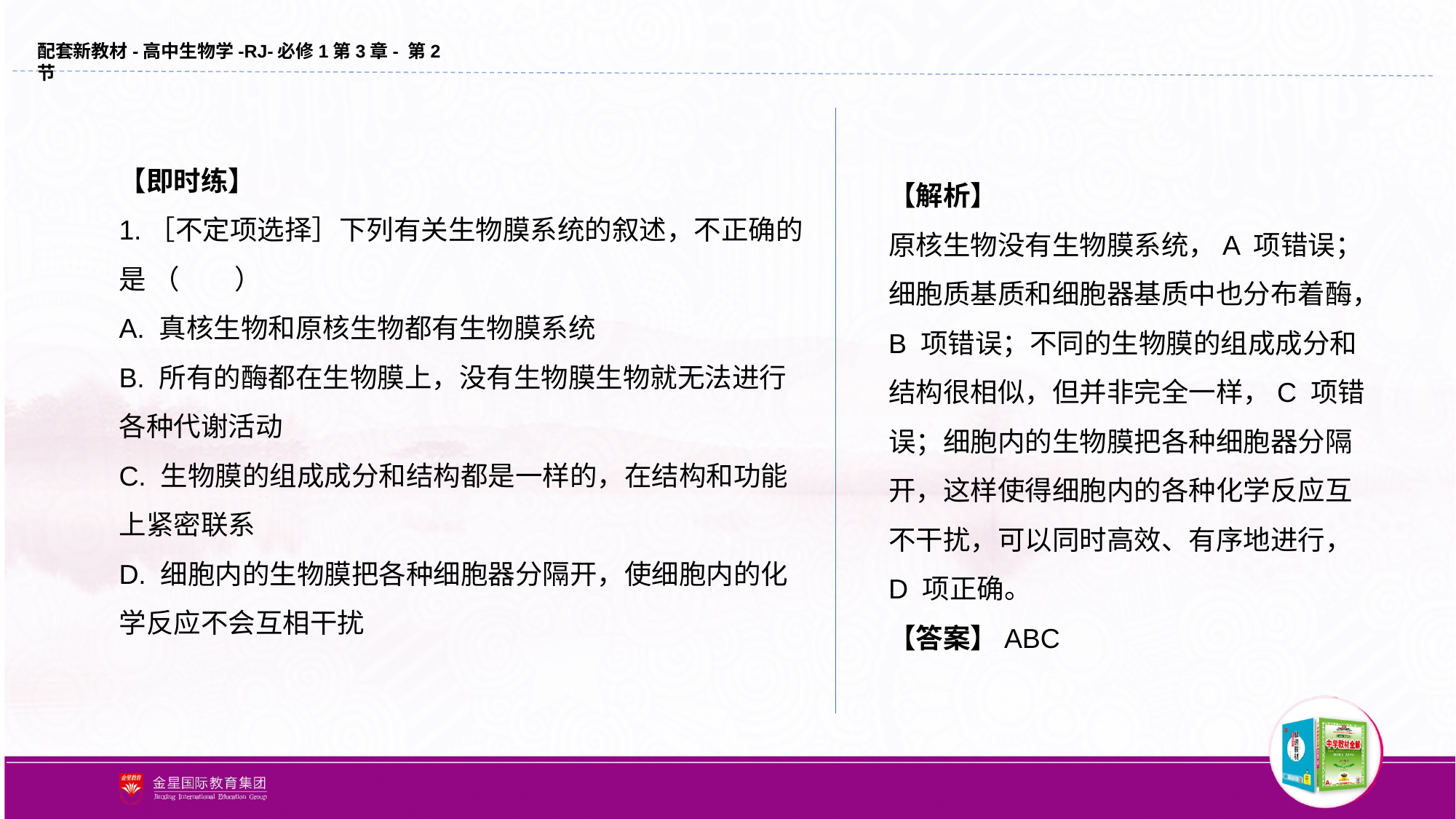

【即时练】
1.［不定项选择］下列有关生物膜系统的叙述，不正确的是 （　　）
A. 真核生物和原核生物都有生物膜系统
B. 所有的酶都在生物膜上，没有生物膜生物就无法进行各种代谢活动
C. 生物膜的组成成分和结构都是一样的，在结构和功能上紧密联系
D. 细胞内的生物膜把各种细胞器分隔开，使细胞内的化学反应不会互相干扰
【解析】
原核生物没有生物膜系统，A 项错误；细胞质基质和细胞器基质中也分布着酶，B 项错误；不同的生物膜的组成成分和结构很相似，但并非完全一样，C 项错误；细胞内的生物膜把各种细胞器分隔开，这样使得细胞内的各种化学反应互不干扰，可以同时高效、有序地进行，D 项正确。
【答案】ABC